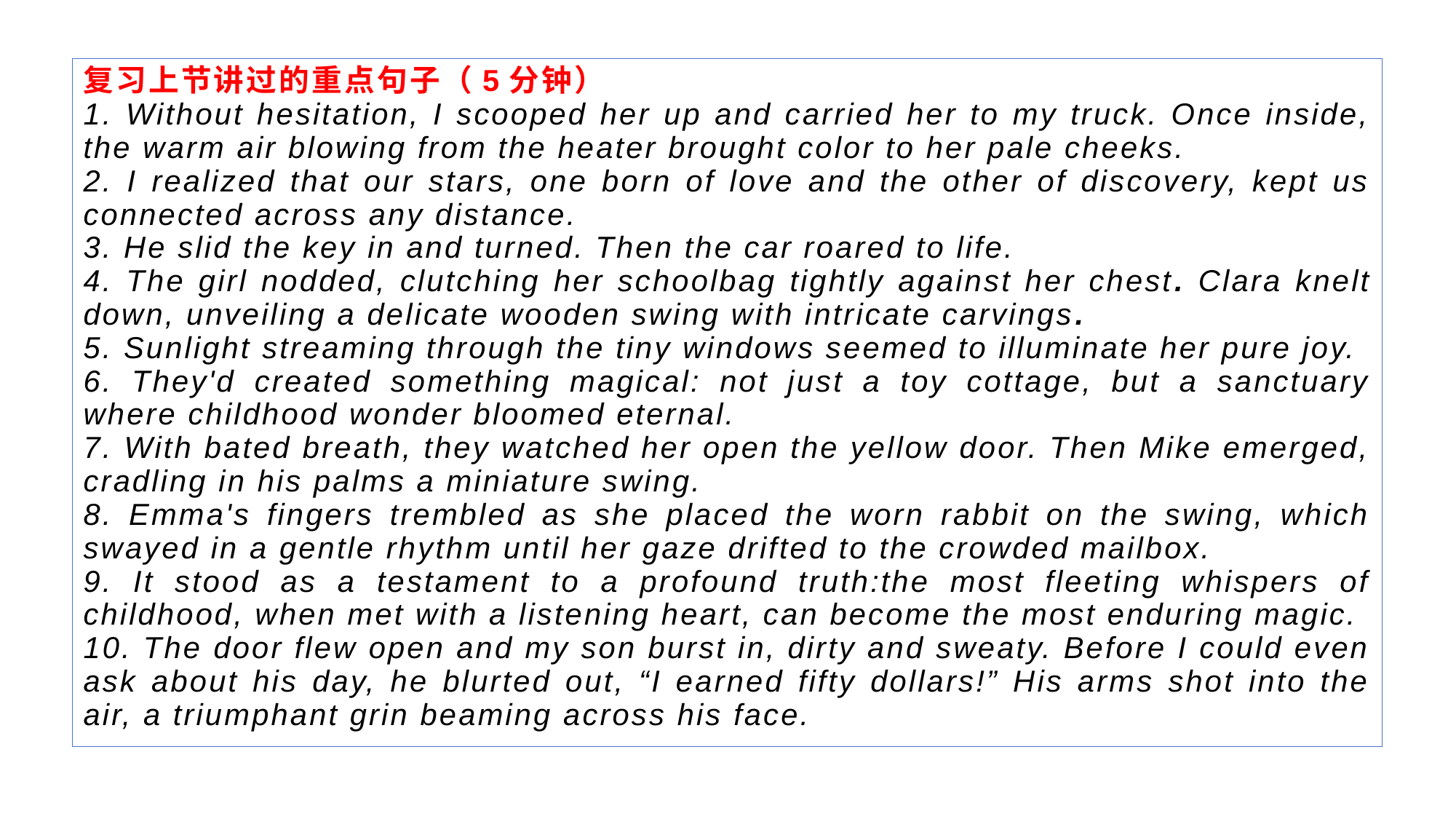

复习上节讲过的重点句子（5分钟）
1. Without hesitation, I scooped her up and carried her to my truck. Once inside, the warm air blowing from the heater brought color to her pale cheeks.
2. I realized that our stars, one born of love and the other of discovery, kept us connected across any distance.
3. He slid the key in and turned. Then the car roared to life.
4. The girl nodded, clutching her schoolbag tightly against her chest. Clara knelt down, unveiling a delicate wooden swing with intricate carvings.
5. Sunlight streaming through the tiny windows seemed to illuminate her pure joy.
6. They'd created something magical: not just a toy cottage, but a sanctuary where childhood wonder bloomed eternal.
7. With bated breath, they watched her open the yellow door. Then Mike emerged, cradling in his palms a miniature swing.
8. Emma's fingers trembled as she placed the worn rabbit on the swing, which swayed in a gentle rhythm until her gaze drifted to the crowded mailbox.
9. It stood as a testament to a profound truth:the most fleeting whispers of childhood, when met with a listening heart, can become the most enduring magic.
10. The door flew open and my son burst in, dirty and sweaty. Before I could even ask about his day, he blurted out, “I earned fifty dollars!” His arms shot into the air, a triumphant grin beaming across his face.